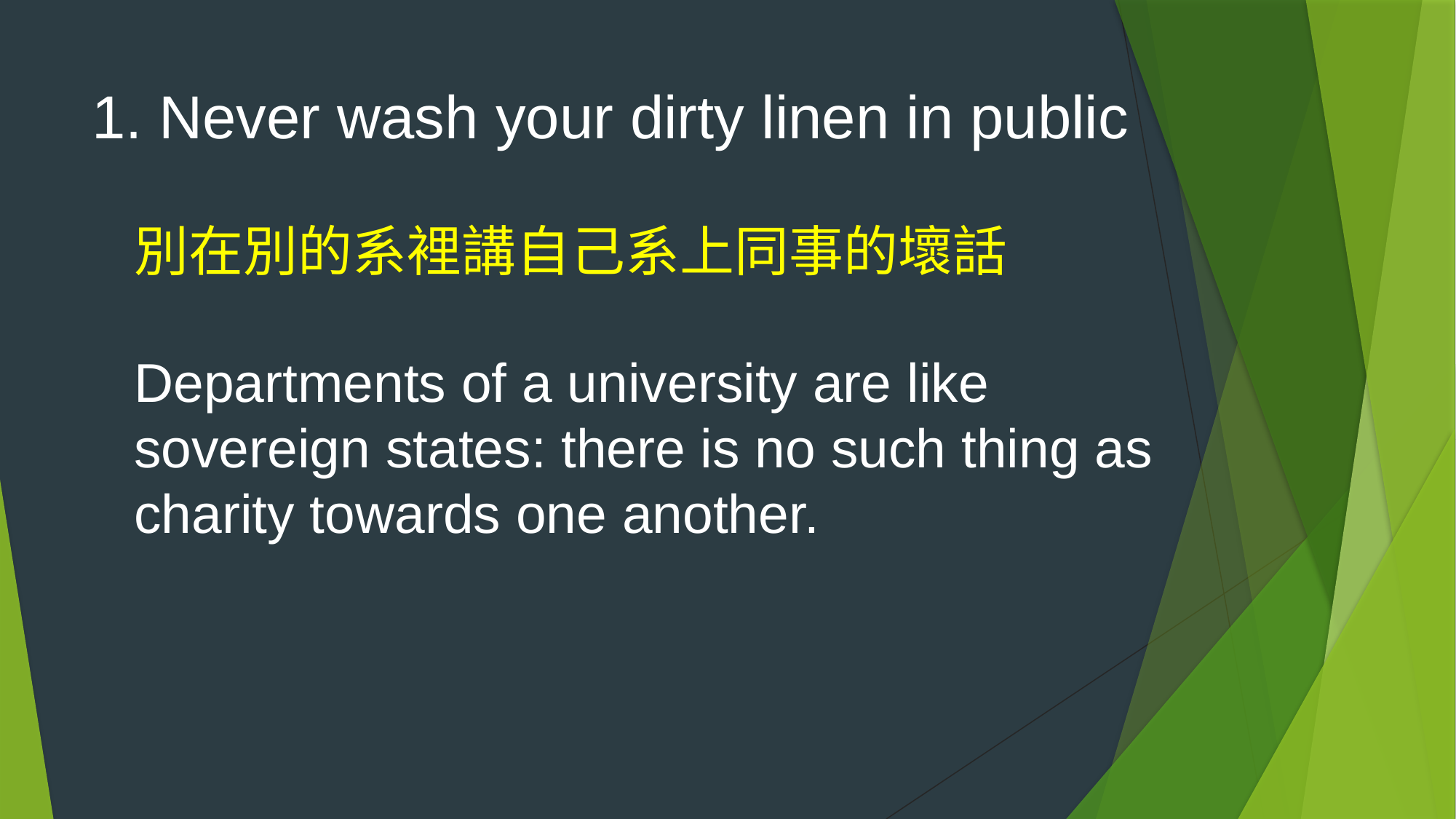

# 1. Never wash your dirty linen in public 別在別的系裡講自己系上同事的壞話 Departments of a university are like sovereign states: there is no such thing as charity towards one another.